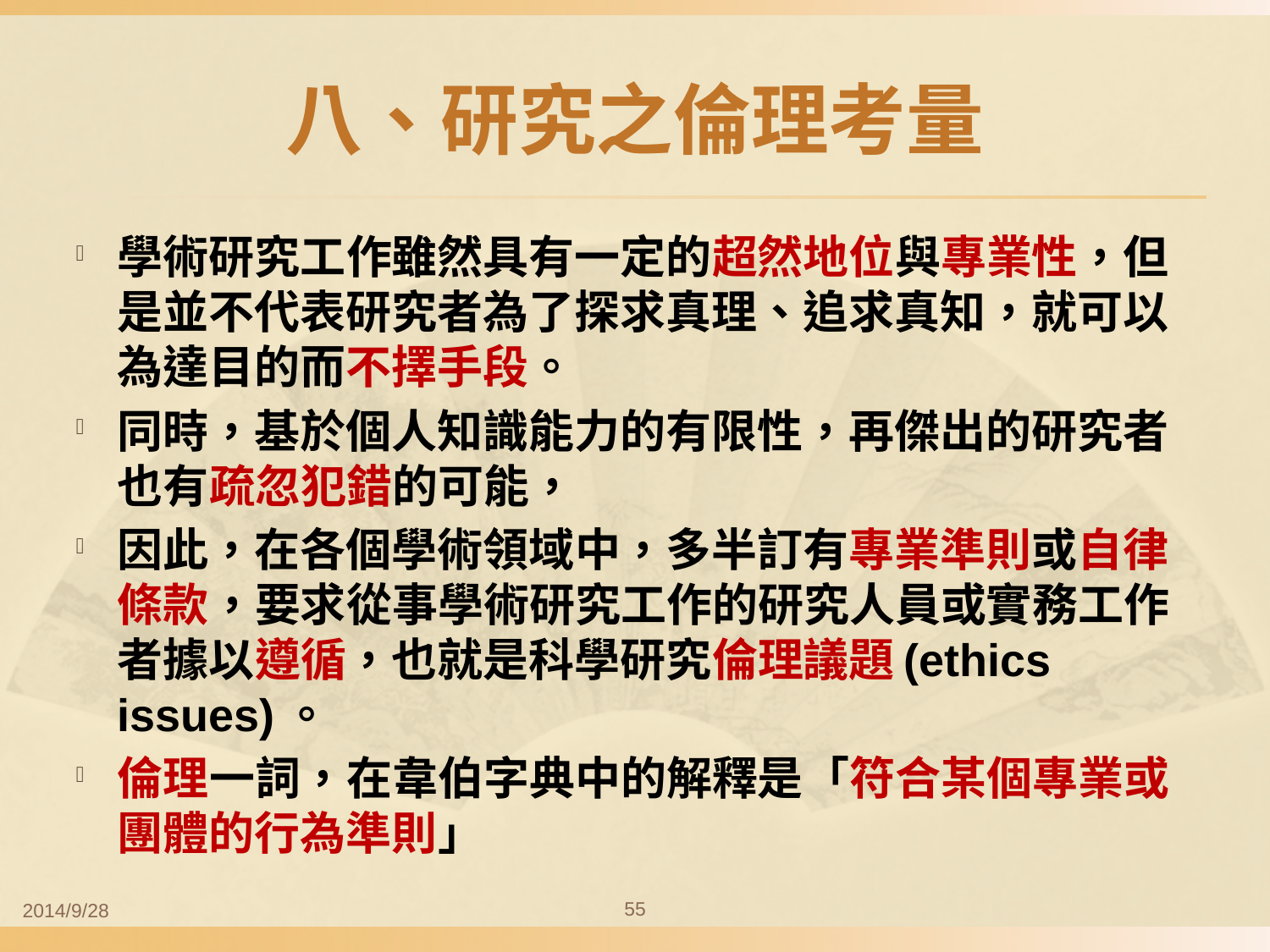

# 八、研究之倫理考量
學術研究工作雖然具有一定的超然地位與專業性，但是並不代表研究者為了探求真理、追求真知，就可以為達目的而不擇手段。
同時，基於個人知識能力的有限性，再傑出的研究者也有疏忽犯錯的可能，
因此，在各個學術領域中，多半訂有專業準則或自律條款，要求從事學術研究工作的研究人員或實務工作者據以遵循，也就是科學研究倫理議題(ethics issues)。
倫理一詞，在韋伯字典中的解釋是「符合某個專業或團體的行為準則」
2014/9/28
55